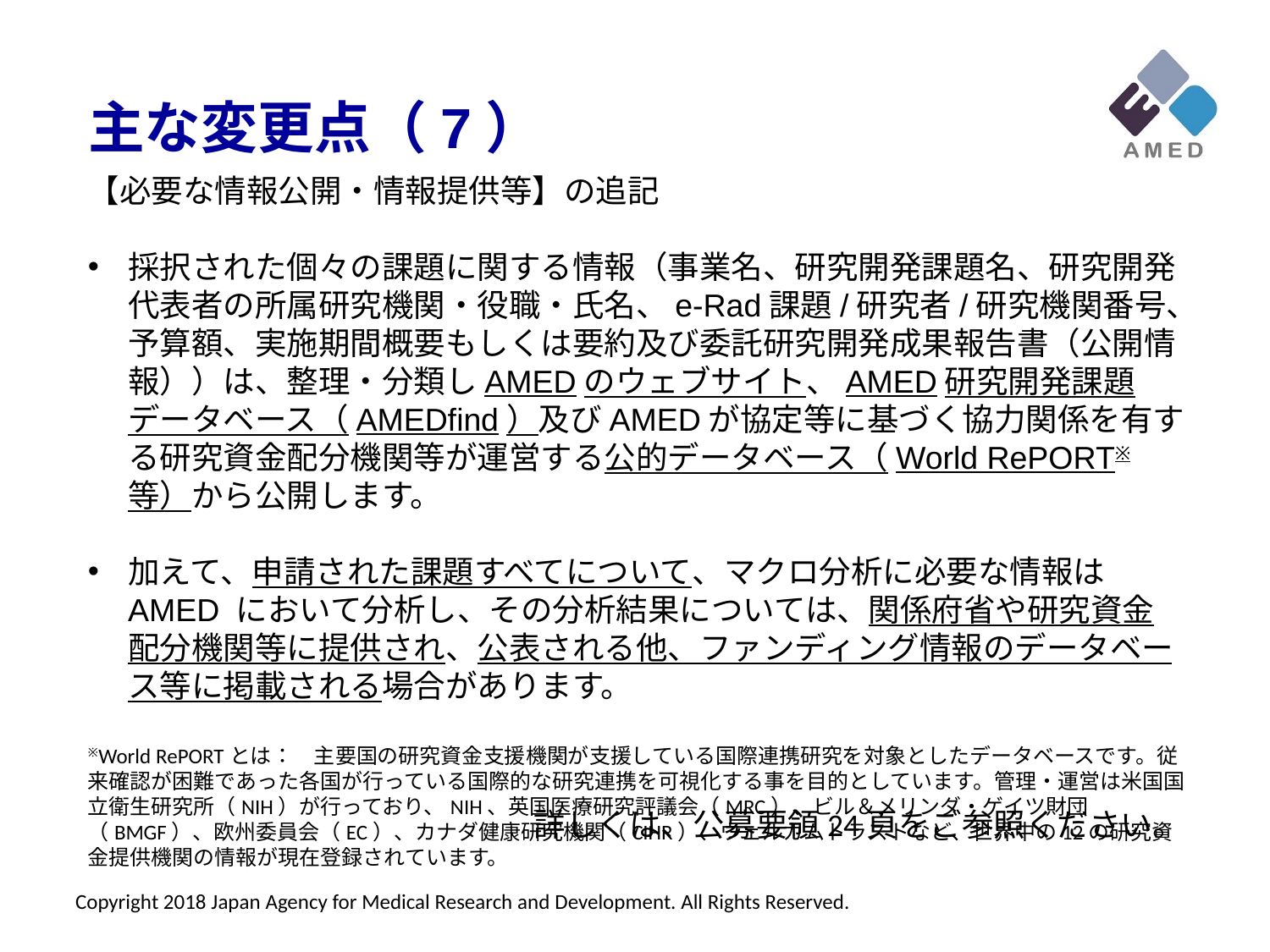

主な変更点（7）

【必要な情報公開・情報提供等】の追記

採択された個々の課題に関する情報（事業名、研究開発課題名、研究開発代表者の所属研究機関・役職・氏名、e-Rad課題/研究者/研究機関番号、予算額、実施期間概要もしくは要約及び委託研究開発成果報告書（公開情報））は、整理・分類しAMEDのウェブサイト、AMED研究開発課題データベース（AMEDfind）及びAMEDが協定等に基づく協力関係を有する研究資金配分機関等が運営する公的データベース（World RePORT※等）から公開します。

加えて、申請された課題すべてについて、マクロ分析に必要な情報はAMED において分析し、その分析結果については、関係府省や研究資金配分機関等に提供され、公表される他、ファンディング情報のデータベース等に掲載される場合があります。

※World RePORTとは：　主要国の研究資金支援機関が支援している国際連携研究を対象としたデータベースです。従来確認が困難であった各国が行っている国際的な研究連携を可視化する事を目的としています。管理・運営は米国国立衛生研究所（NIH）が行っており、NIH、英国医療研究評議会（MRC）、ビル＆メリンダ・ゲイツ財団（BMGF）、欧州委員会（EC）、カナダ健康研究機関（CIHR）、ウェルカムトラストなど、世界中の12の研究資金提供機関の情報が現在登録されています。
詳しくは、公募要領24頁をご参照ください。
Copyright 2018 Japan Agency for Medical Research and Development. All Rights Reserved.